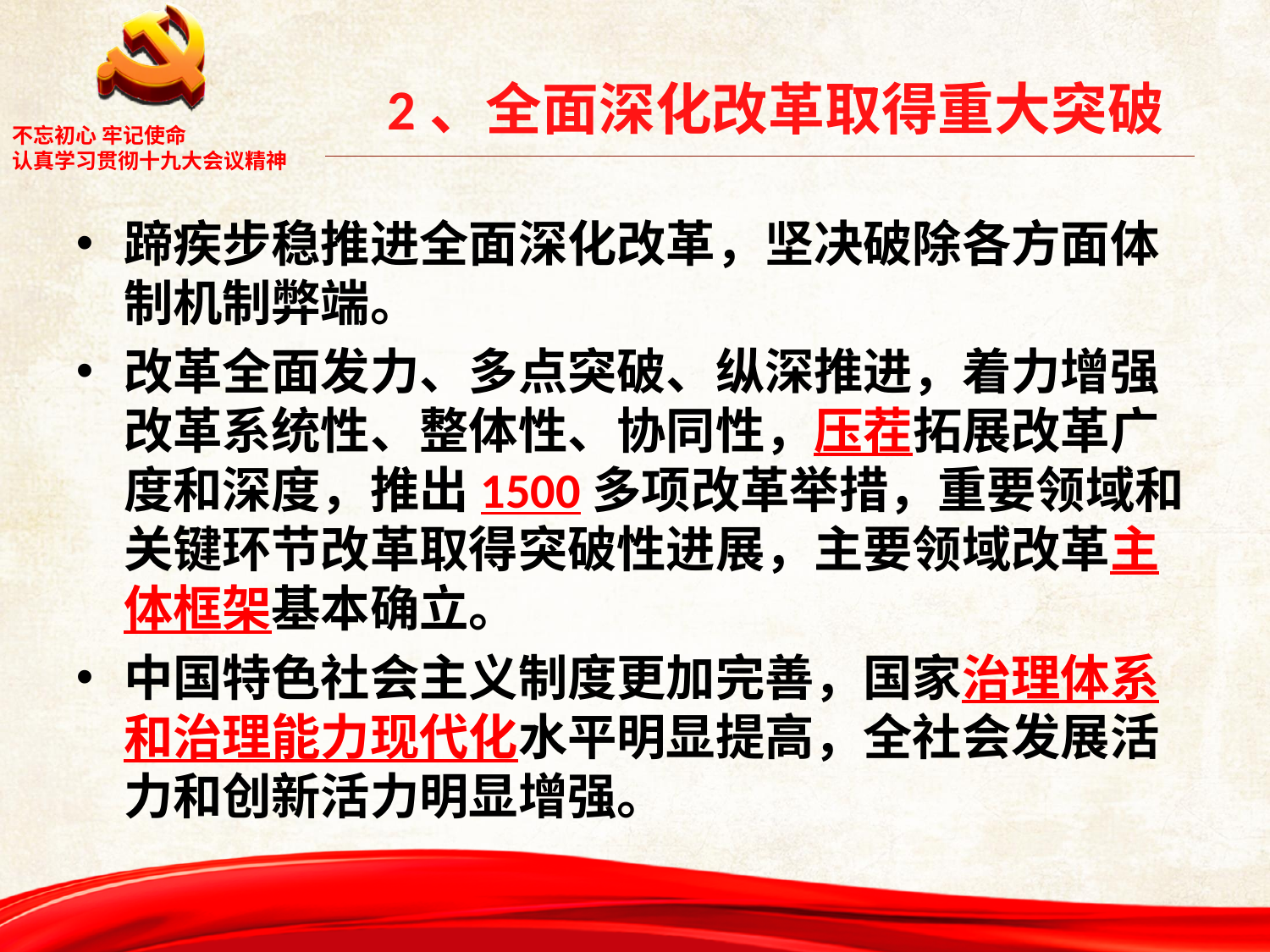

# 2、全面深化改革取得重大突破
蹄疾步稳推进全面深化改革，坚决破除各方面体制机制弊端。
改革全面发力、多点突破、纵深推进，着力增强改革系统性、整体性、协同性，压茬拓展改革广度和深度，推出1500多项改革举措，重要领域和关键环节改革取得突破性进展，主要领域改革主体框架基本确立。
中国特色社会主义制度更加完善，国家治理体系和治理能力现代化水平明显提高，全社会发展活力和创新活力明显增强。
11